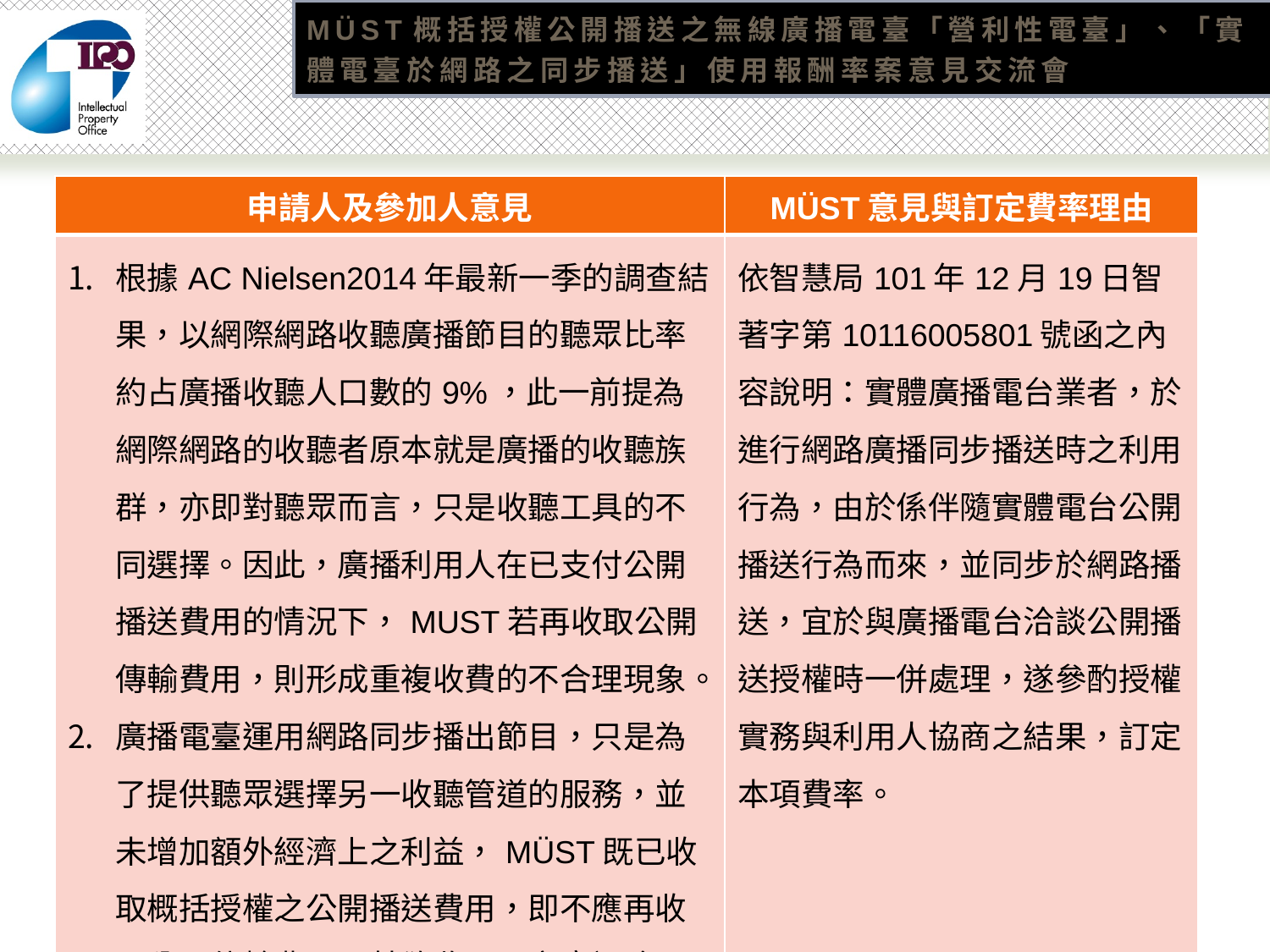

# MÜST概括授權公開播送之無線廣播電臺「營利性電臺」、「實體電臺於網路之同步播送」使用報酬率案意見交流會
| 申請人及參加人意見 | MÜST意見與訂定費率理由 |
| --- | --- |
| 根據AC Nielsen2014年最新一季的調查結果，以網際網路收聽廣播節目的聽眾比率約占廣播收聽人口數的9%，此一前提為網際網路的收聽者原本就是廣播的收聽族群，亦即對聽眾而言，只是收聽工具的不同選擇。因此，廣播利用人在已支付公開播送費用的情況下，MUST若再收取公開傳輸費用，則形成重複收費的不合理現象。 廣播電臺運用網路同步播出節目，只是為了提供聽眾選擇另一收聽管道的服務，並未增加額外經濟上之利益，MÜST既已收取概括授權之公開播送費用，即不應再收取公開傳輸費用，若欲收取，亦應調降現行公開播送之費率。 | 依智慧局101年12月19日智著字第10116005801號函之內容說明：實體廣播電台業者，於進行網路廣播同步播送時之利用行為，由於係伴隨實體電台公開播送行為而來，並同步於網路播送，宜於與廣播電台洽談公開播送授權時一併處理，遂參酌授權實務與利用人協商之結果，訂定本項費率。 |